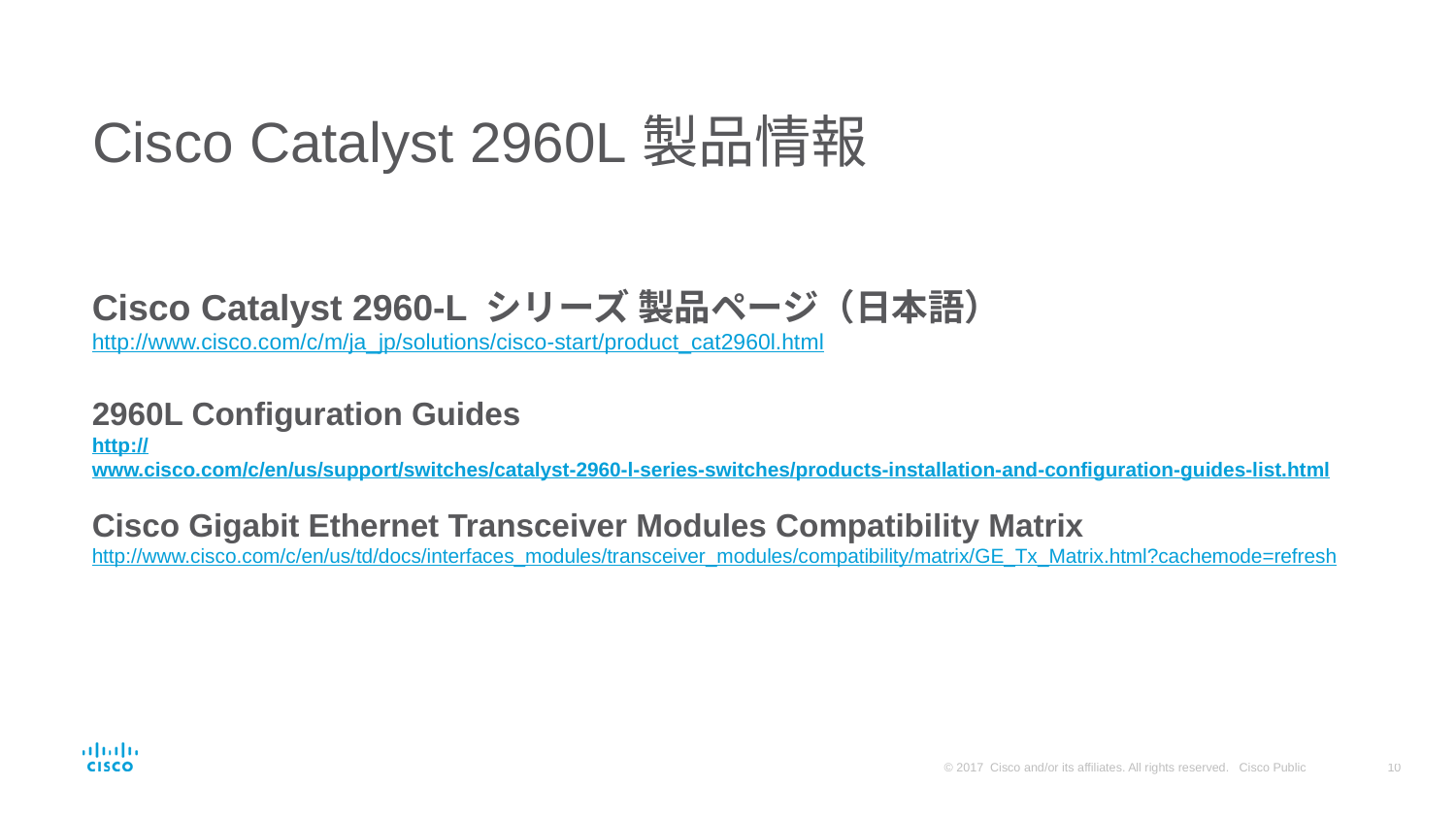

# Cisco Catalyst 2960L製品情報

Cisco Catalyst 2960-L シリーズ 製品ページ（日本語）
http://www.cisco.com/c/m/ja_jp/solutions/cisco-start/product_cat2960l.html

2960L Configuration Guides
http://www.cisco.com/c/en/us/support/switches/catalyst-2960-l-series-switches/products-installation-and-configuration-guides-list.html

Cisco Gigabit Ethernet Transceiver Modules Compatibility Matrix
http://www.cisco.com/c/en/us/td/docs/interfaces_modules/transceiver_modules/compatibility/matrix/GE_Tx_Matrix.html?cachemode=refresh